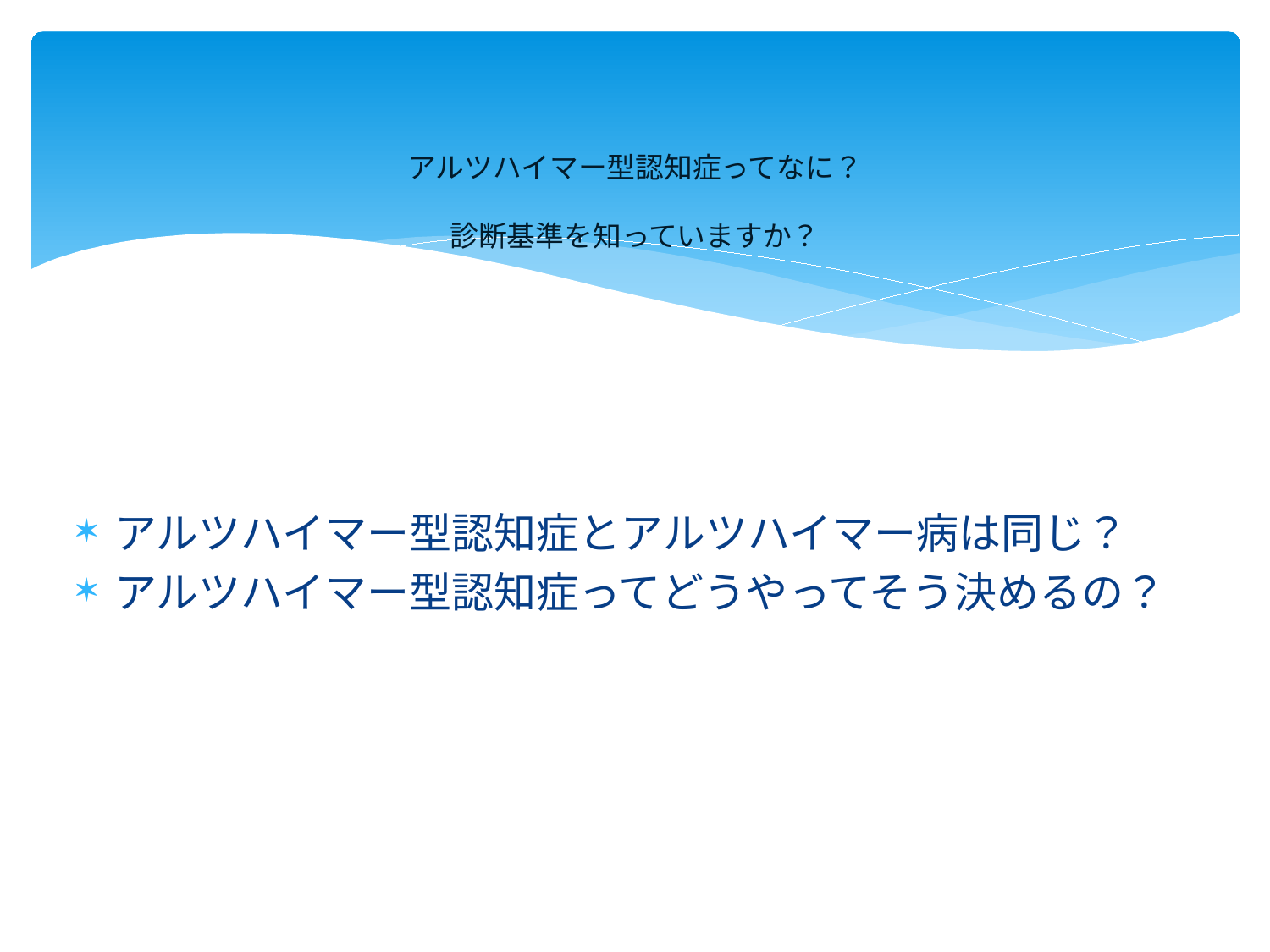

# アルツハイマー型認知症ってなに？ 診断基準を知っていますか？
アルツハイマー型認知症とアルツハイマー病は同じ？
アルツハイマー型認知症ってどうやってそう決めるの？